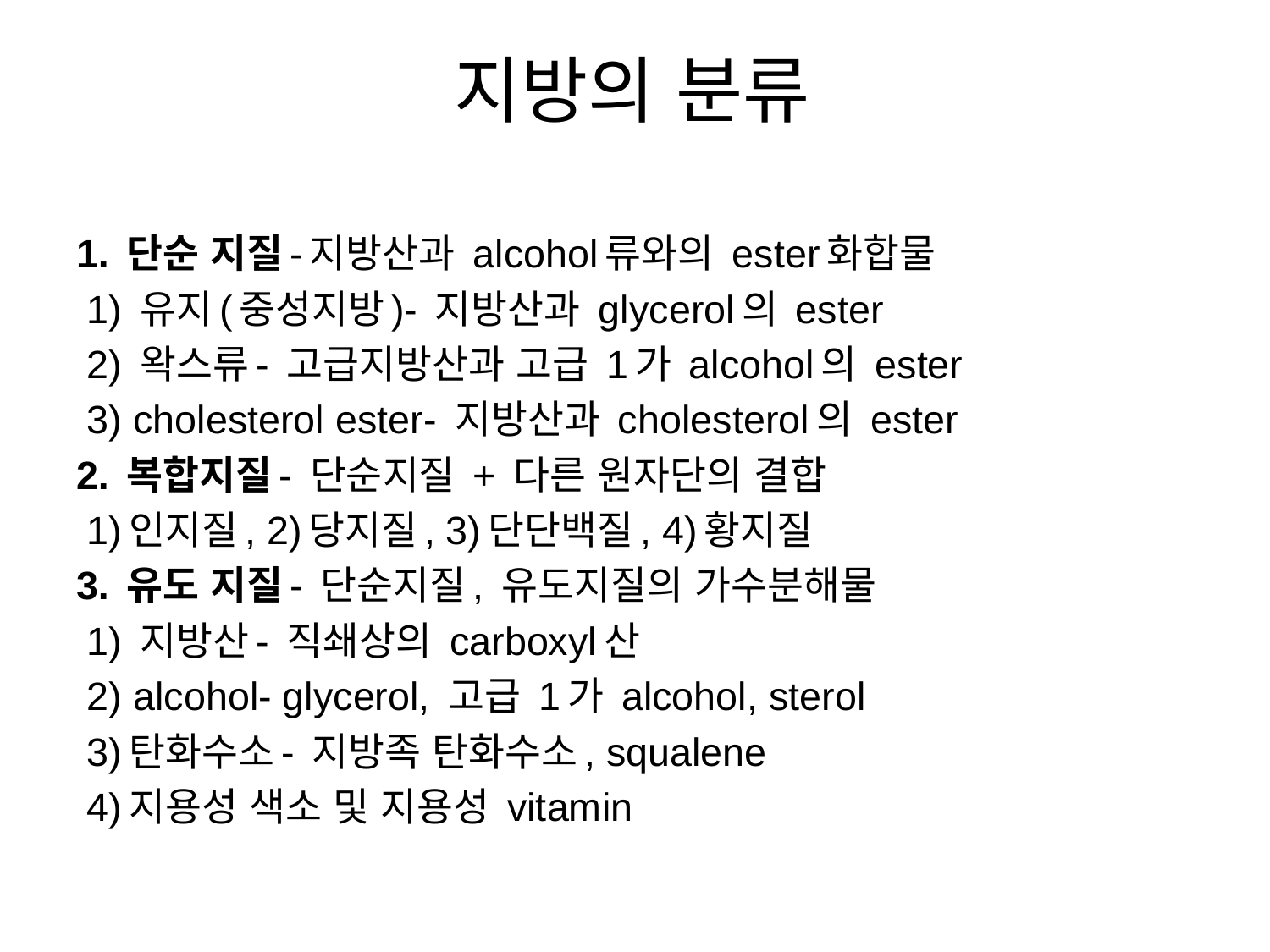

# 지방의 분류
1. 단순 지질-지방산과 alcohol류와의 ester화합물
 1) 유지(중성지방)- 지방산과 glycerol의 ester
 2) 왁스류- 고급지방산과 고급 1가 alcohol의 ester
 3) cholesterol ester- 지방산과 cholesterol의 ester
2. 복합지질- 단순지질 + 다른 원자단의 결합
 1)인지질, 2)당지질, 3)단단백질, 4)황지질
3. 유도 지질- 단순지질, 유도지질의 가수분해물
 1) 지방산- 직쇄상의 carboxyl산
 2) alcohol- glycerol, 고급 1가 alcohol, sterol
 3)탄화수소- 지방족 탄화수소, squalene
 4)지용성 색소 및 지용성 vitamin